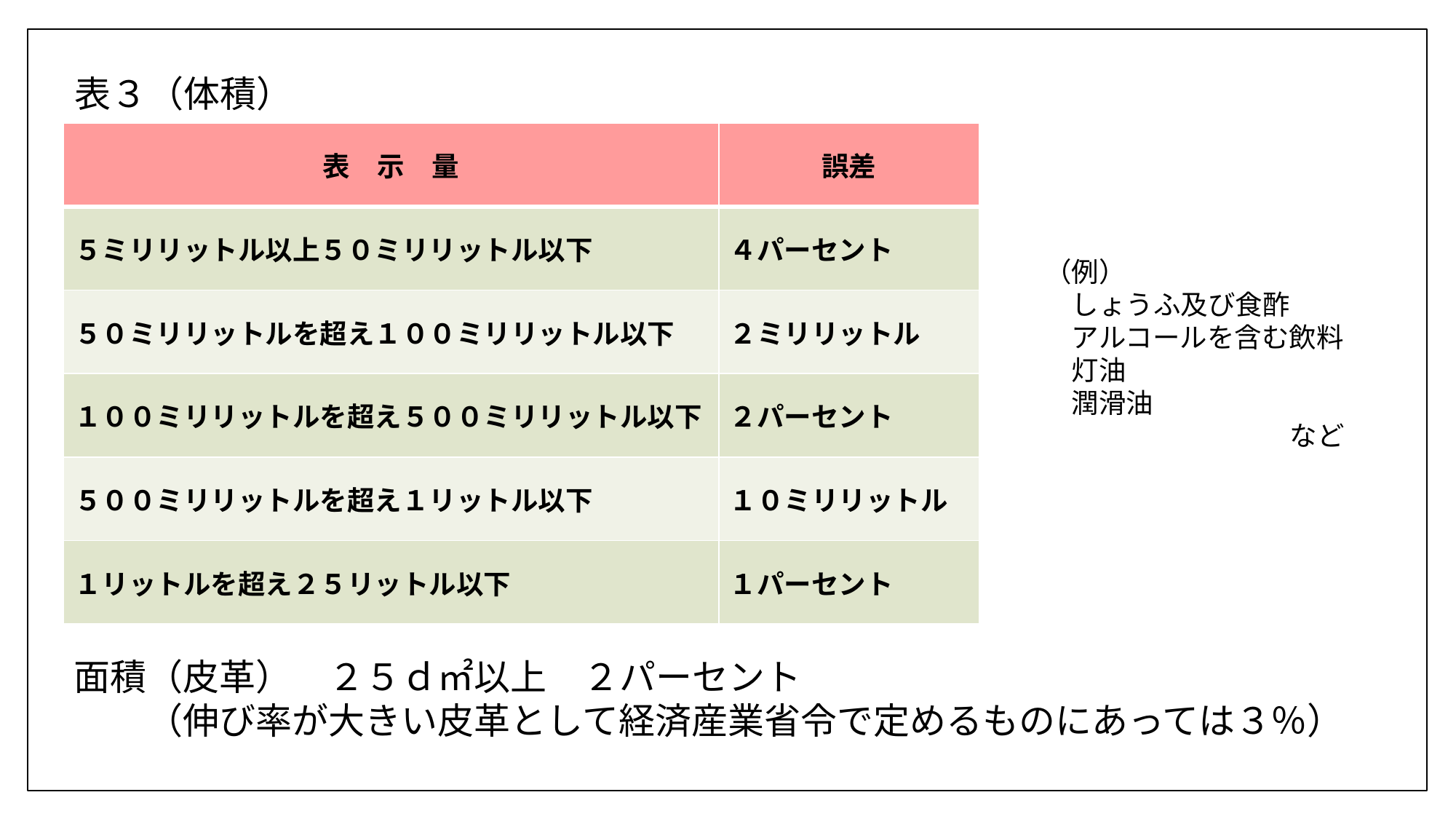

表３（体積）
| 表　示　量 | 誤差 |
| --- | --- |
| ５ミリリットル以上５０ミリリットル以下 | ４パーセント |
| ５０ミリリットルを超え１００ミリリットル以下 | ２ミリリットル |
| １００ミリリットルを超え５００ミリリットル以下 | ２パーセント |
| ５００ミリリットルを超え１リットル以下 | １０ミリリットル |
| １リットルを超え２５リットル以下 | １パーセント |
（例）
　しょうふ及び食酢
　アルコールを含む飲料
　灯油
　潤滑油
　　　　　　　　　など
面積（皮革）　２５ｄ㎡以上　２パーセント
　　（伸び率が大きい皮革として経済産業省令で定めるものにあっては３％）